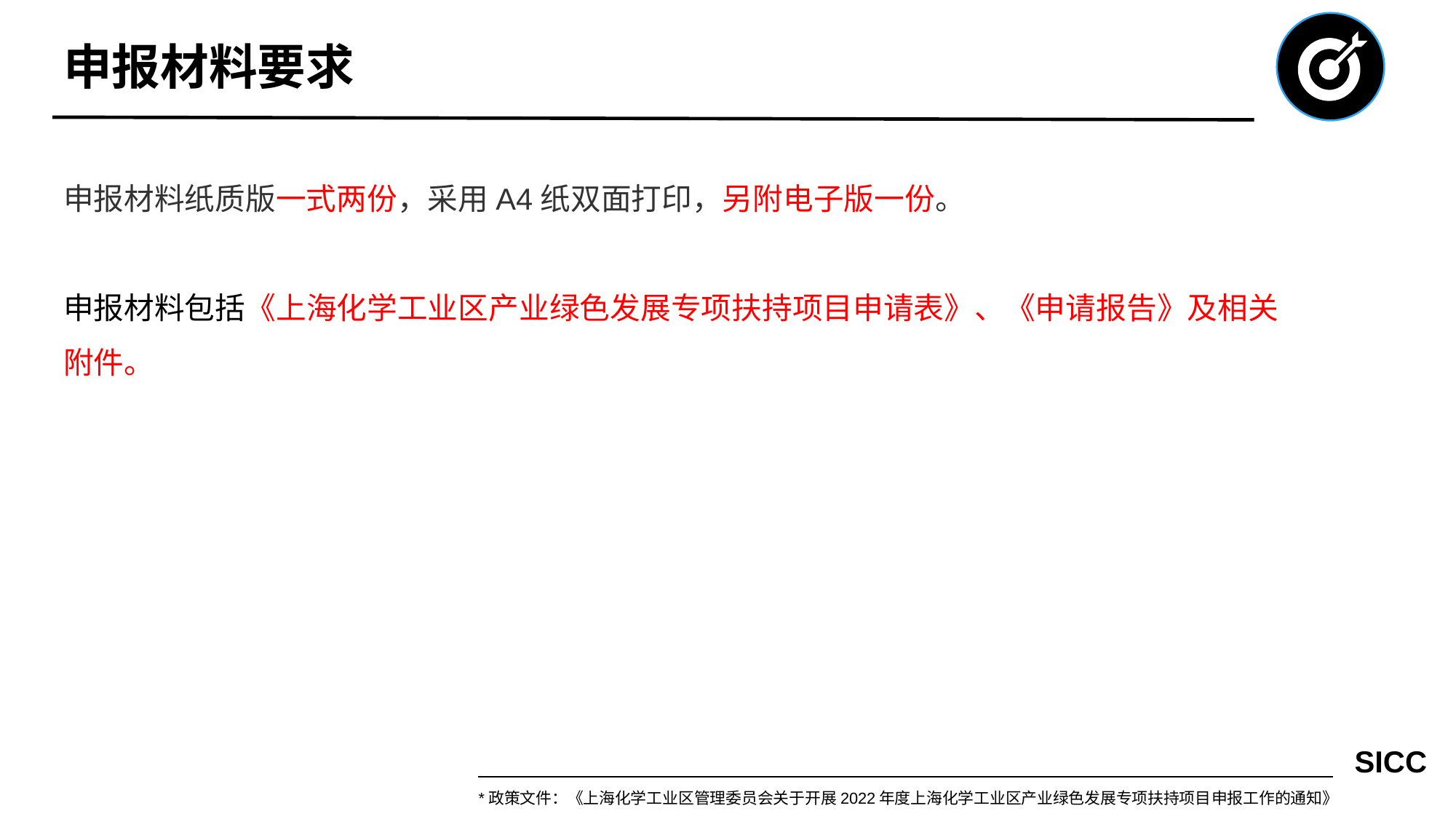

申报材料要求
申报材料纸质版一式两份，采用A4纸双面打印，另附电子版一份。

申报材料包括《上海化学工业区产业绿色发展专项扶持项目申请表》、《申请报告》及相关附件。

*政策文件：《上海化学工业区管理委员会关于开展2022年度上海化学工业区产业绿色发展专项扶持项目申报工作的通知》